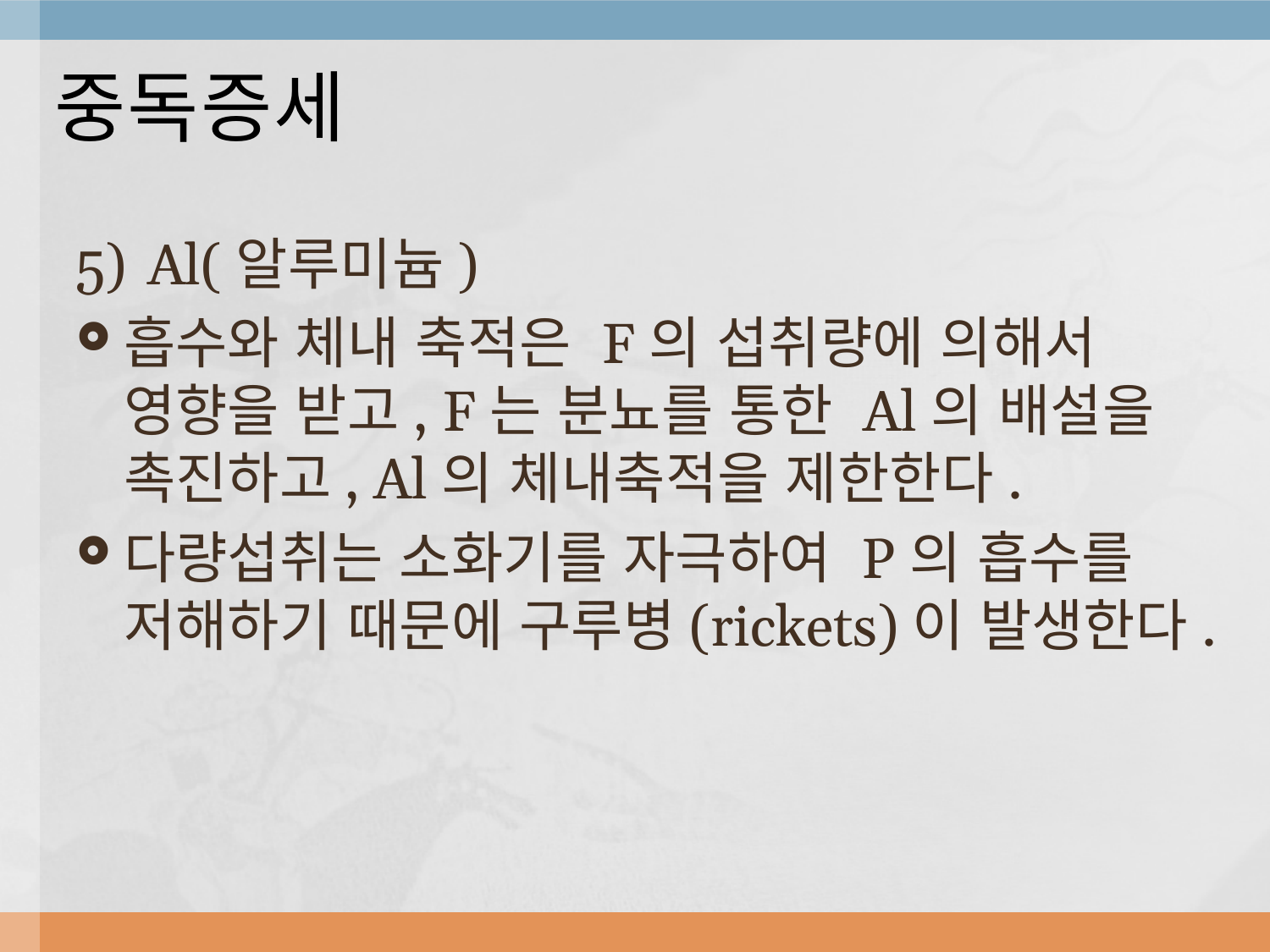

# 중독증세
Al(알루미늄)
흡수와 체내 축적은 F의 섭취량에 의해서 영향을 받고, F는 분뇨를 통한 Al의 배설을 촉진하고, Al의 체내축적을 제한한다.
다량섭취는 소화기를 자극하여 P의 흡수를 저해하기 때문에 구루병(rickets)이 발생한다.